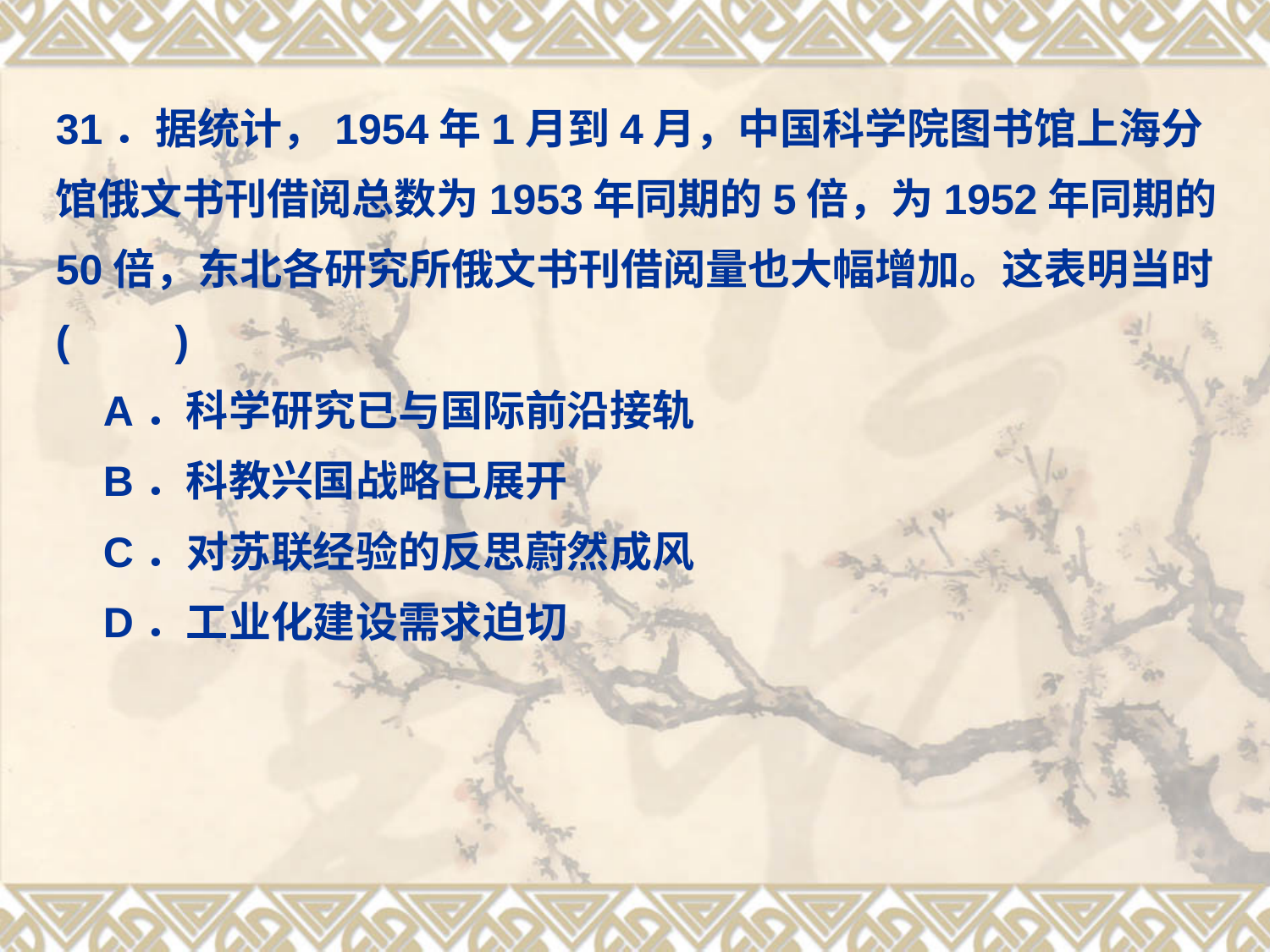

31．据统计，1954年1月到4月，中国科学院图书馆上海分馆俄文书刊借阅总数为1953年同期的5倍，为1952年同期的50倍，东北各研究所俄文书刊借阅量也大幅增加。这表明当时(　　)
    A．科学研究已与国际前沿接轨
    B．科教兴国战略已展开
    C．对苏联经验的反思蔚然成风
    D．工业化建设需求迫切